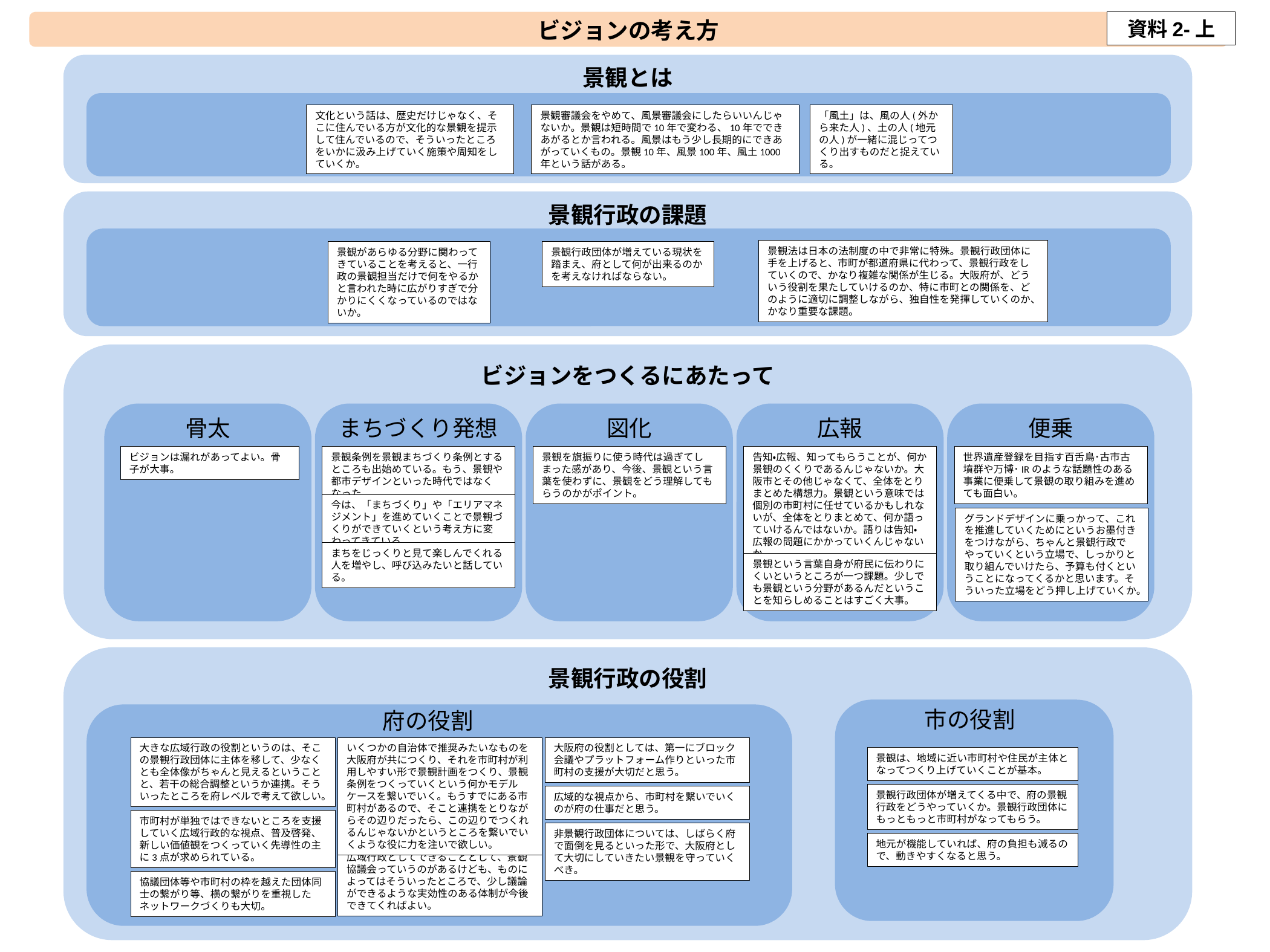

ビジョンの考え方

資料2-上
景観とは

文化という話は、歴史だけじゃなく、そこに住んでいる方が文化的な景観を提示して住んでいるので、そういったところをいかに汲み上げていく施策や周知をしていくか。
景観審議会をやめて、風景審議会にしたらいいんじゃないか。景観は短時間で10年で変わる、10年でできあがるとか言われる。風景はもう少し長期的にできあがっていくもの。景観10年、風景100年、風土1000年という話がある。
「風土」は、風の人(外から来た人)、土の人(地元の人)が一緒に混じってつくり出すものだと捉えている。
景観行政の課題

景観法は日本の法制度の中で非常に特殊。景観行政団体に手を上げると、市町が都道府県に代わって、景観行政をしていくので、かなり複雑な関係が生じる。大阪府が、どういう役割を果たしていけるのか、特に市町との関係を、どのように適切に調整しながら、独自性を発揮していくのか、かなり重要な課題。
景観があらゆる分野に関わってきていることを考えると、一行政の景観担当だけで何をやるかと言われた時に広がりすぎで分かりにくくなっているのではないか。
景観行政団体が増えている現状を踏まえ、府として何が出来るのかを考えなければならない。
ビジョンをつくるにあたって

骨太
ビジョンは漏れがあってよい。骨子が大事。

まちづくり発想
景観条例を景観まちづくり条例とするところも出始めている。もう、景観や都市デザインといった時代ではなくなった。
今は、「まちづくり」や「エリアマネジメント」を進めていくことで景観づくりができていくという考え方に変わってきている。
まちをじっくりと見て楽しんでくれる人を増やし、呼び込みたいと話している。

図化
景観を旗振りに使う時代は過ぎてしまった感があり、今後、景観という言葉を使わずに、景観をどう理解してもらうのかがポイント。

広報
告知・広報、知ってもらうことが、何か景観のくくりであるんじゃないか。大阪市とその他じゃなくて、全体をとりまとめた構想力。景観という意味では個別の市町村に任せているかもしれないが、全体をとりまとめて、何か語っていけるんではないか。語りは告知・広報の問題にかかっていくんじゃないか。
景観という言葉自身が府民に伝わりにくいというところが一つ課題。少しでも景観という分野があるんだということを知らしめることはすごく大事。

便乗
世界遺産登録を目指す百舌鳥･古市古墳群や万博･IRのような話題性のある事業に便乗して景観の取り組みを進めても面白い。
グランドデザインに乗っかって、これを推進していくためにというお墨付きをつけながら、ちゃんと景観行政でやっていくという立場で、しっかりと取り組んでいけたら、予算も付くということになってくるかと思います。そういった立場をどう押し上げていくか。
景観行政の役割

市の役割
景観は、地域に近い市町村や住民が主体となってつくり上げていくことが基本。
景観行政団体が増えてくる中で、府の景観行政をどうやっていくか。景観行政団体にもっともっと市町村がなってもらう。
地元が機能していれば、府の負担も減るので、動きやすくなると思う。
府の役割

大きな広域行政の役割というのは、そこの景観行政団体に主体を移して、少なくとも全体像がちゃんと見えるということと、若干の総合調整というか連携。そういったところを府レベルで考えて欲しい。
いくつかの自治体で推奨みたいなものを大阪府が共につくり、それを市町村が利用しやすい形で景観計画をつくり、景観条例をつくっていくという何かモデルケースを繋いでいく。もうすでにある市町村があるので、そこと連携をとりながらその辺りだったら、この辺りでつくれるんじゃないかというところを繋いでいくような役に力を注いで欲しい。
大阪府の役割としては、第一にブロック会議やプラットフォーム作りといった市町村の支援が大切だと思う。
広域的な視点から、市町村を繋いでいくのが府の仕事だと思う。
市町村が単独ではできないところを支援していく広域行政的な視点、普及啓発、新しい価値観をつくっていく先導性の主に3点が求められている。
非景観行政団体については、しばらく府で面倒を見るといった形で、大阪府として大切にしていきたい景観を守っていくべき。
広域行政としてできることとして、景観協議会っていうのがあるけども、ものによってはそういったところで、少し議論ができるような実効性のある体制が今後できてくればよい。
協議団体等や市町村の枠を越えた団体同士の繋がり等、横の繋がりを重視したネットワークづくりも大切。